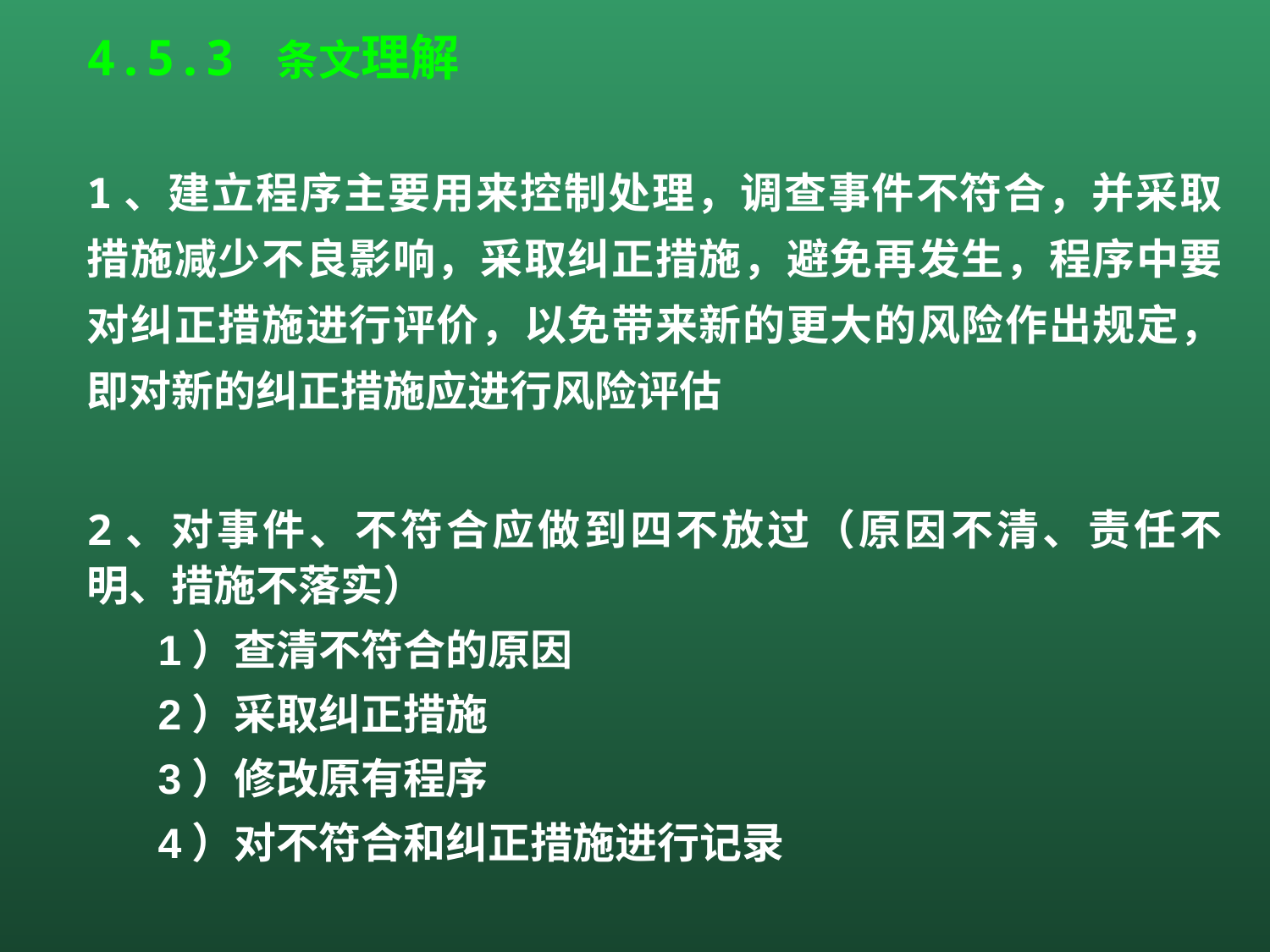

4.5.3 条文理解

1、建立程序主要用来控制处理，调查事件不符合，并采取措施减少不良影响，采取纠正措施，避免再发生，程序中要对纠正措施进行评价，以免带来新的更大的风险作出规定，即对新的纠正措施应进行风险评估

2、对事件、不符合应做到四不放过（原因不清、责任不明、措施不落实）
      1）查清不符合的原因
      2）采取纠正措施
      3）修改原有程序
      4）对不符合和纠正措施进行记录